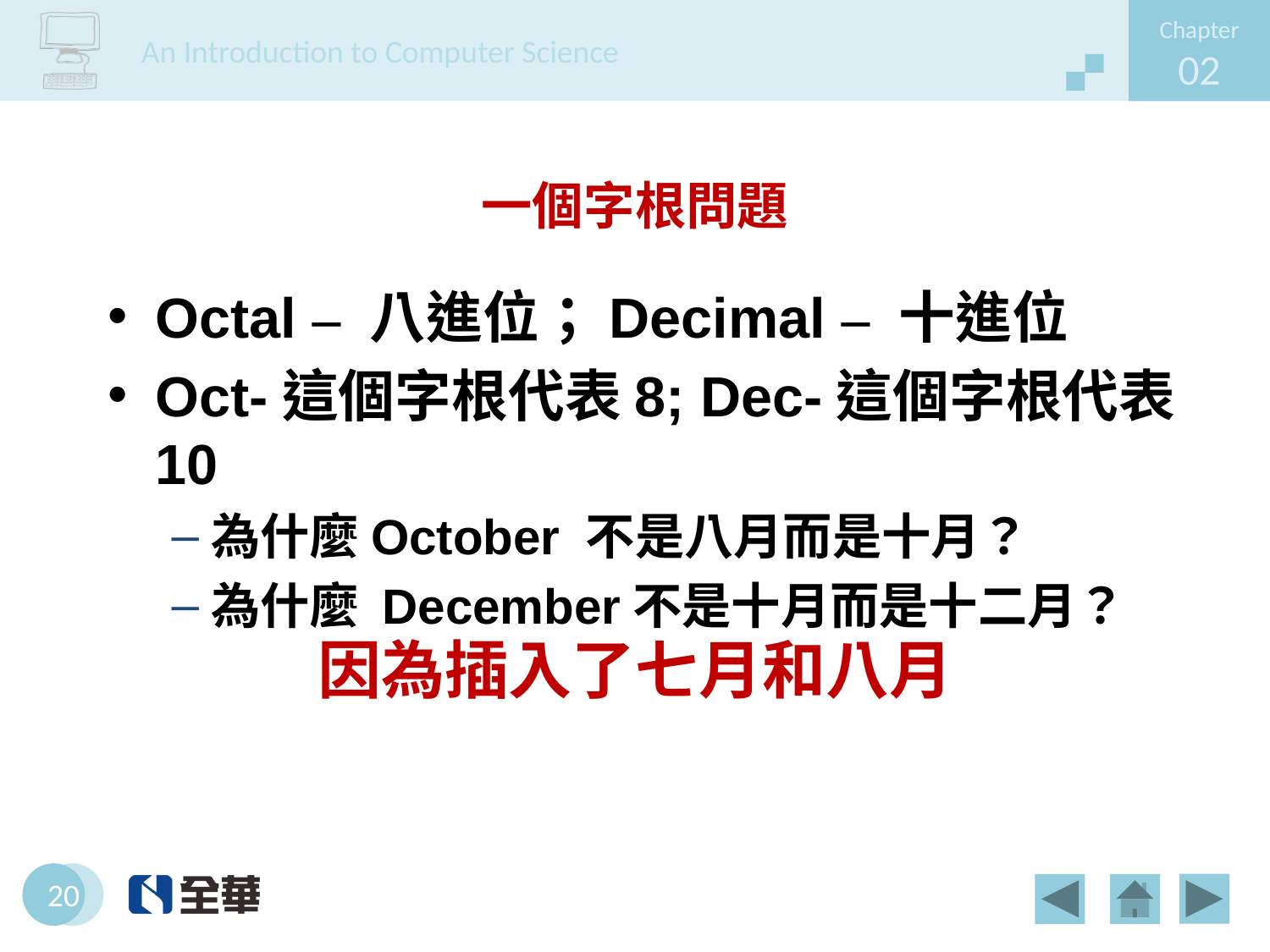

# 一個字根問題
Octal – 八進位；Decimal – 十進位
Oct-這個字根代表8; Dec-這個字根代表10
為什麼October 不是八月而是十月？
為什麼 December不是十月而是十二月？
因為插入了七月和八月